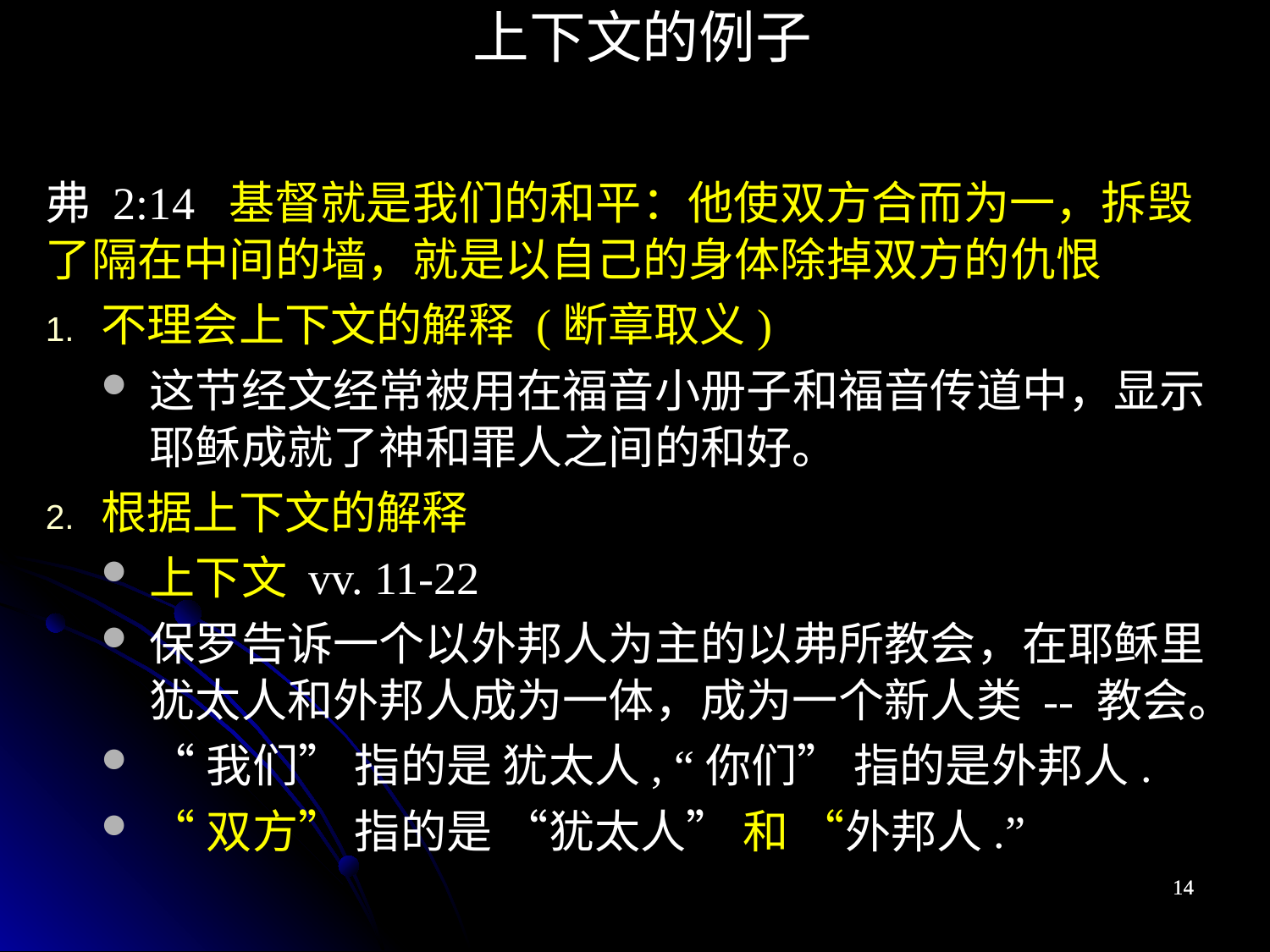

上下文的例子
弗 2:14  基督就是我们的和平：他使双方合而为一，拆毁了隔在中间的墙，就是以自己的身体除掉双方的仇恨
不理会上下文的解释 (断章取义)
这节经文经常被用在福音小册子和福音传道中，显示耶稣成就了神和罪人之间的和好。
根据上下文的解释
上下文 vv. 11-22
保罗告诉一个以外邦人为主的以弗所教会，在耶稣里犹太人和外邦人成为一体，成为一个新人类 -- 教会。
“我们” 指的是 犹太人, “你们” 指的是外邦人.
“双方” 指的是 “犹太人” 和 “外邦人.”
14
14